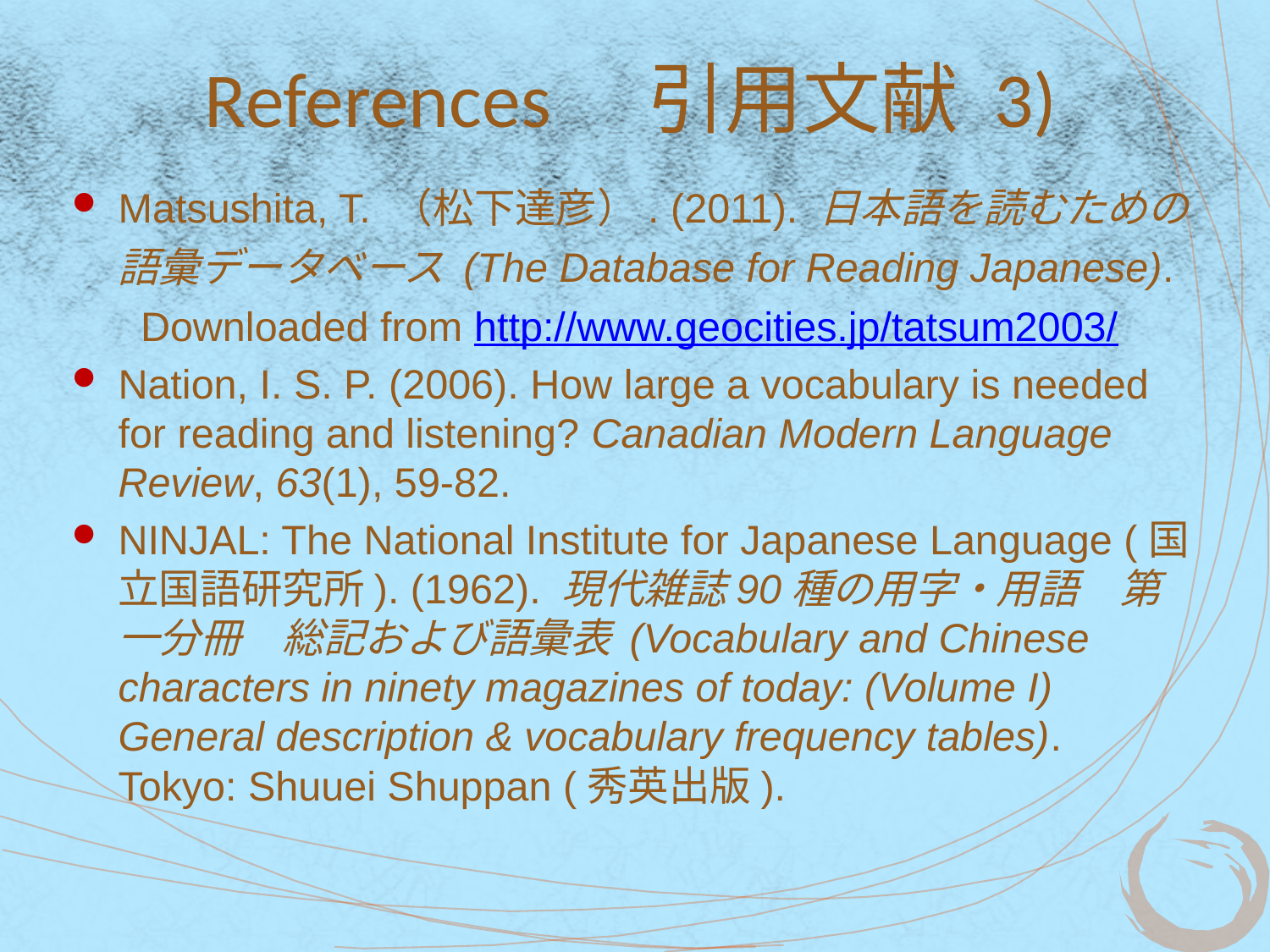

# References　引用文献 3)
Matsushita, T. （松下達彦）. (2011). 日本語を読むための語彙データベース (The Database for Reading Japanese).
      Downloaded from http://www.geocities.jp/tatsum2003/
Nation, I. S. P. (2006). How large a vocabulary is needed for reading and listening? Canadian Modern Language Review, 63(1), 59-82.
NINJAL: The National Institute for Japanese Language (国立国語研究所). (1962). 現代雑誌90種の用字・用語　第一分冊　総記および語彙表 (Vocabulary and Chinese characters in ninety magazines of today: (Volume I) General description & vocabulary frequency tables). Tokyo: Shuuei Shuppan (秀英出版).